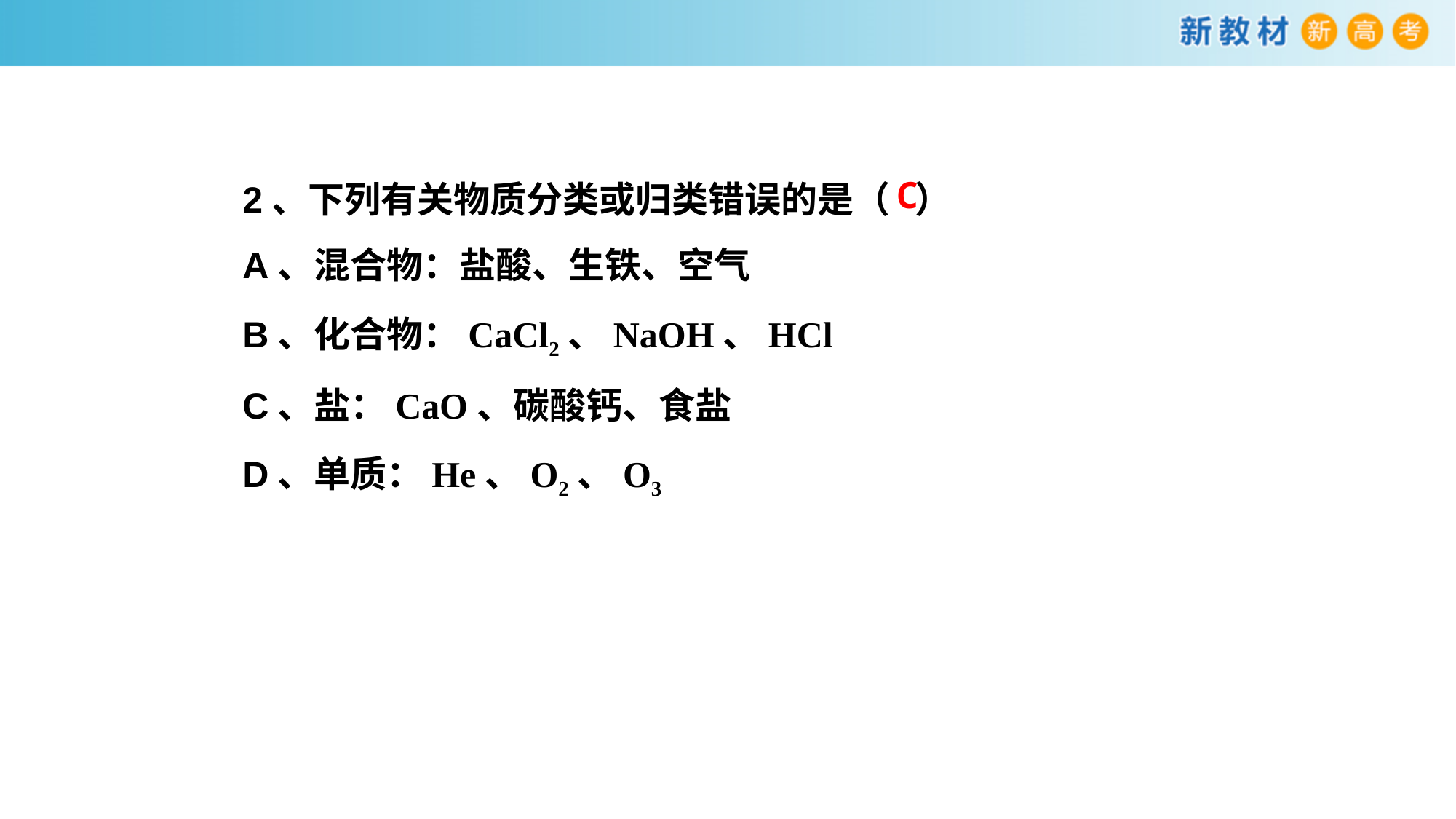

2、下列有关物质分类或归类错误的是（   ）
A、混合物：盐酸、生铁、空气
B、化合物：CaCl2、NaOH、HCl
C、盐：CaO、碳酸钙、食盐
D、单质：He、O2、O3
C